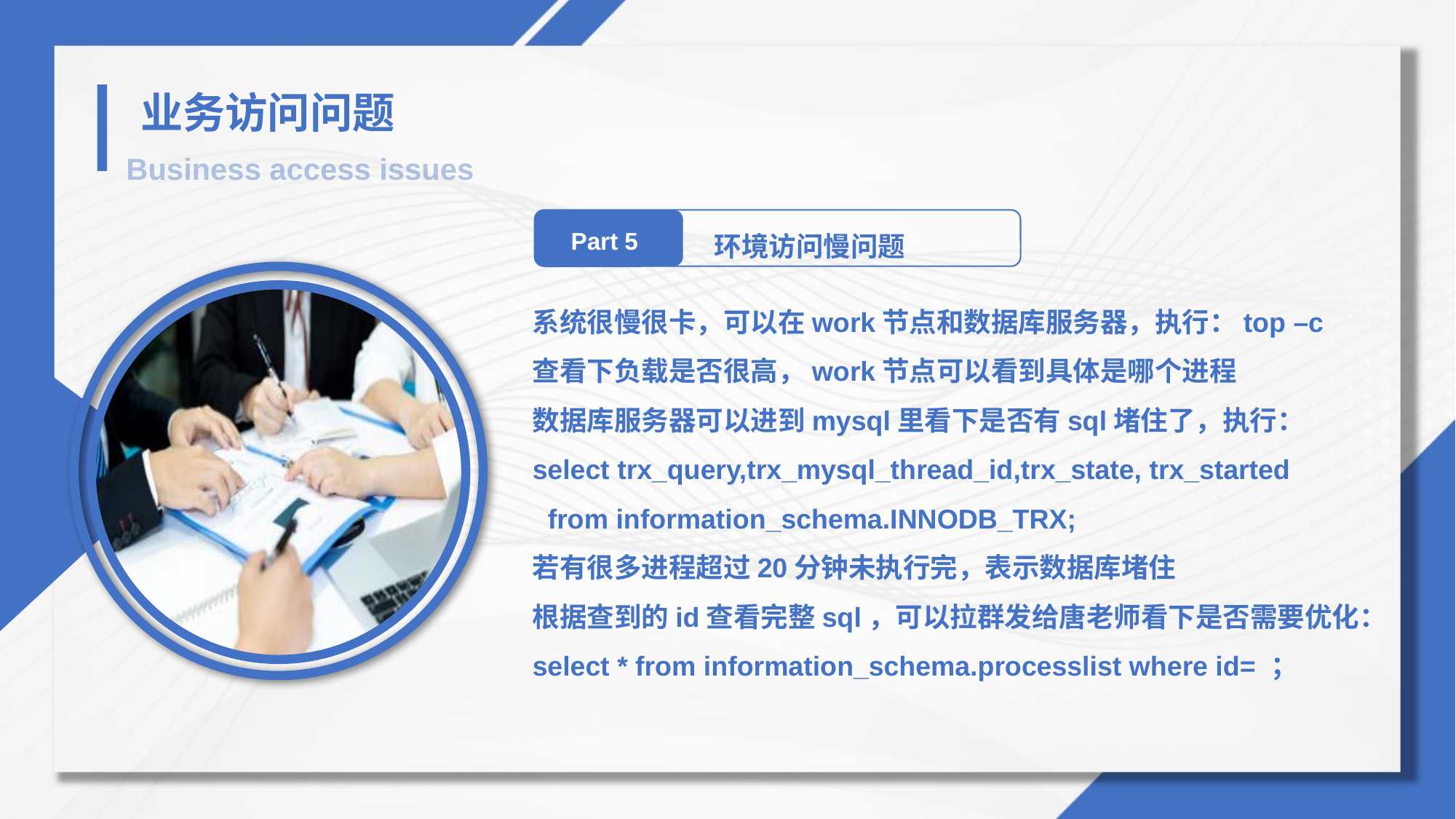

业务访问问题

Business access issues

环境访问慢问题
Part 5

系统很慢很卡，可以在work节点和数据库服务器，执行：top –c
查看下负载是否很高，work节点可以看到具体是哪个进程
数据库服务器可以进到mysql里看下是否有sql堵住了，执行：
select trx_query,trx_mysql_thread_id,trx_state, trx_started
  from information_schema.INNODB_TRX;
若有很多进程超过20分钟未执行完，表示数据库堵住
根据查到的id查看完整sql，可以拉群发给唐老师看下是否需要优化：
select * from information_schema.processlist where id= ；